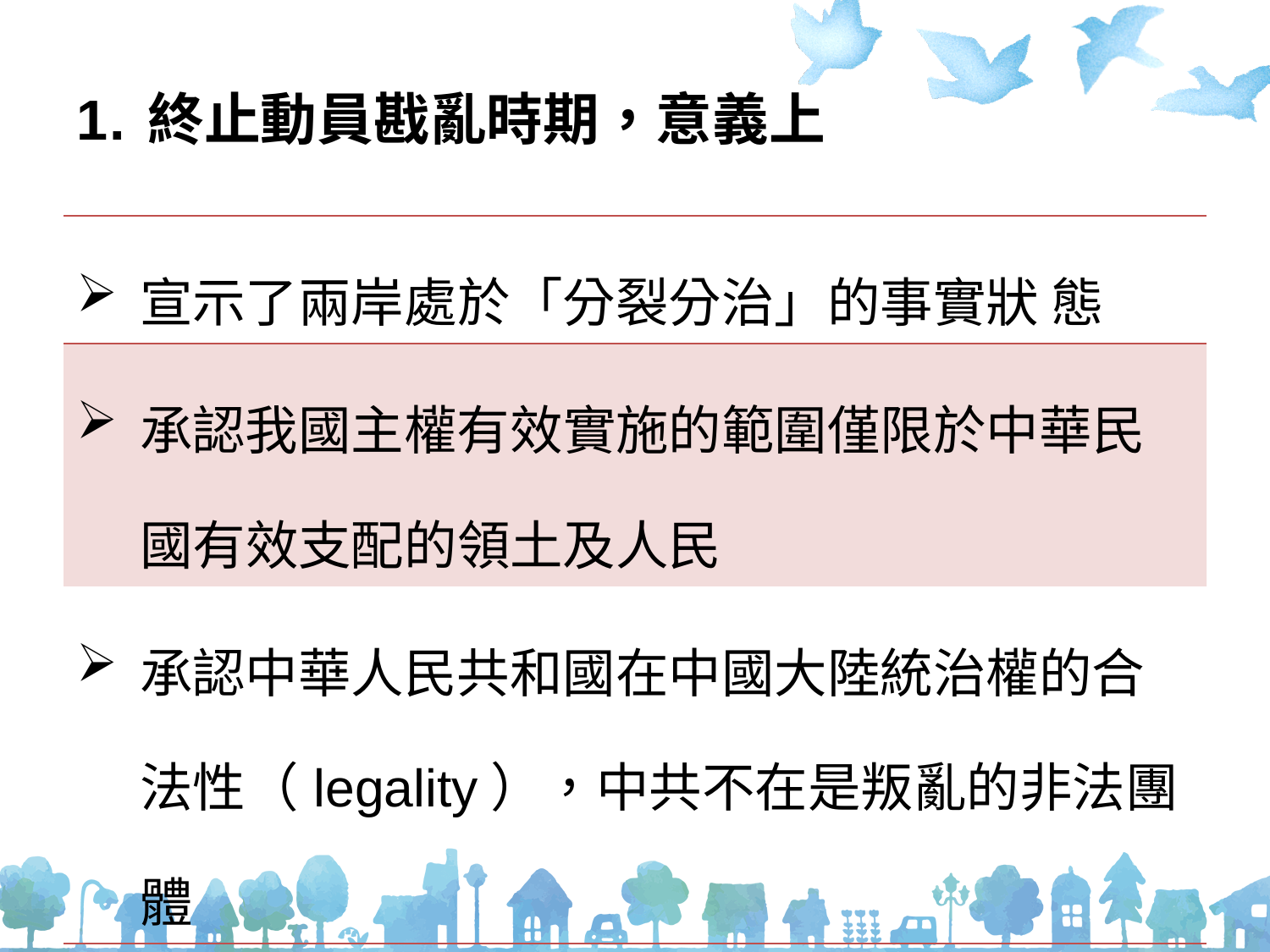

# 終止動員戡亂時期，意義上
| 宣示了兩岸處於「分裂分治」的事實狀 態 |
| --- |
| 承認我國主權有效實施的範圍僅限於中華民國有效支配的領土及人民 |
| 承認中華人民共和國在中國大陸統治權的合法性（legality），中共不在是叛亂的非法團體 |